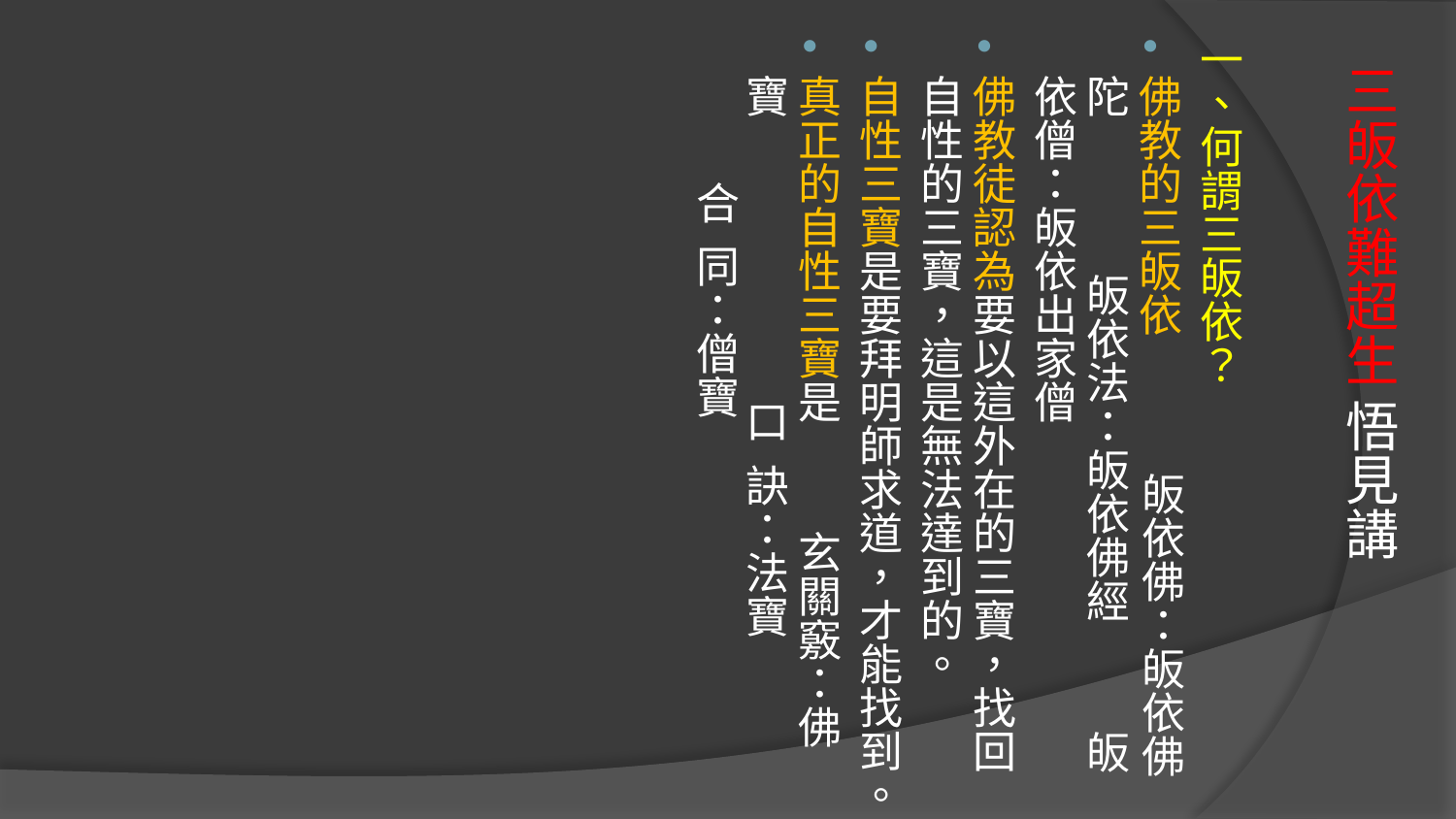

一、何謂三皈依？
佛教的三皈依              皈依佛：皈依佛陀                皈依法：皈依佛經           皈依僧：皈依出家僧
佛教徒認為要以這外在的三寶，找回自性的三寶，這是無法達到的。
自性三寶是要拜明師求道，才能找到。
真正的自性三寶是           玄關竅：佛寶                             口  訣：法寶                           合  同：僧寶

# 三皈依難超生 悟見講